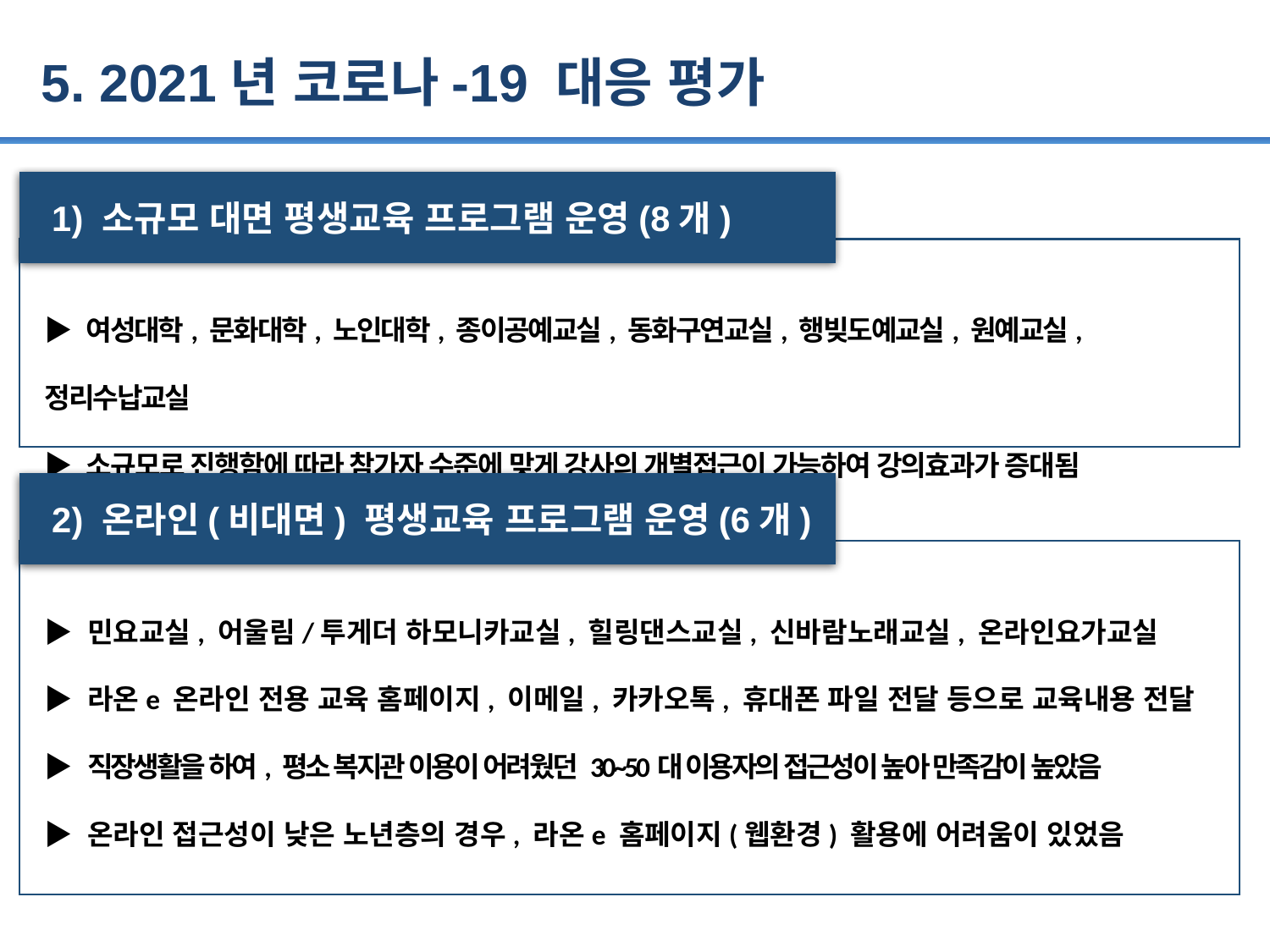

5. 2021년 코로나-19 대응 평가
  1) 소규모 대면 평생교육 프로그램 운영(8개)
▶ 여성대학, 문화대학, 노인대학, 종이공예교실, 동화구연교실, 행빚도예교실, 원예교실, 정리수납교실
▶ 소규모로 진행함에 따라 참가자 수준에 맞게 강사의 개별접근이 가능하여 강의효과가 증대됨

  2) 온라인(비대면) 평생교육 프로그램 운영(6개)
▶ 민요교실, 어울림/투게더 하모니카교실, 힐링댄스교실, 신바람노래교실, 온라인요가교실
▶ 라온e 온라인 전용 교육 홈페이지, 이메일, 카카오톡, 휴대폰 파일 전달 등으로 교육내용 전달
▶ 직장생활을 하여, 평소 복지관 이용이 어려웠던 30~50대 이용자의 접근성이 높아 만족감이 높았음
▶ 온라인 접근성이 낮은 노년층의 경우, 라온e 홈페이지(웹환경) 활용에 어려움이 있었음